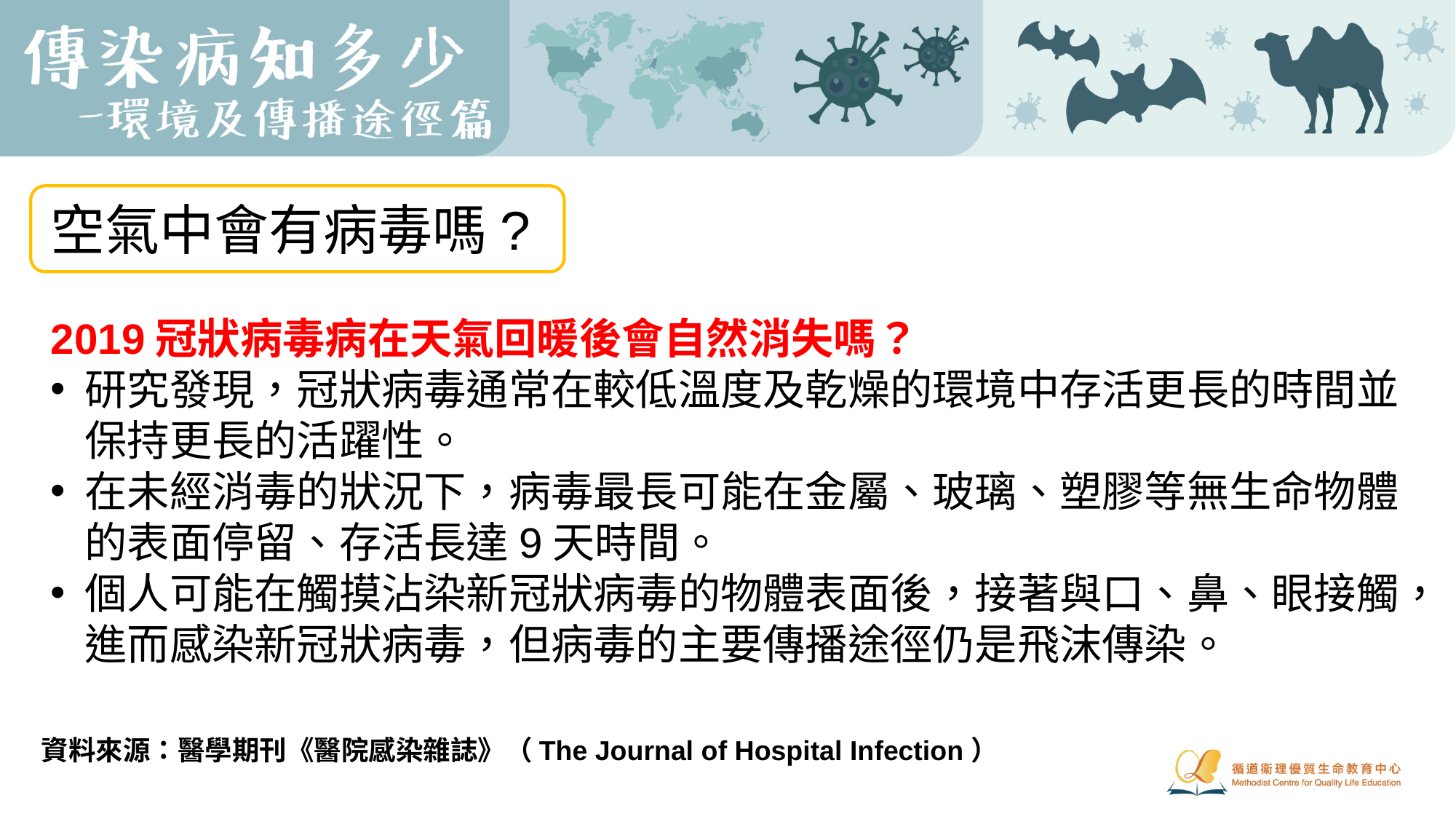

空氣中會有病毒嗎?
2019冠狀病毒病在天氣回暖後會自然消失嗎？
研究發現，冠狀病毒通常在較低溫度及乾燥的環境中存活更長的時間並保持更長的活躍性。
在未經消毒的狀況下，病毒最長可能在金屬、玻璃、塑膠等無生命物體的表面停留、存活長達9天時間。
個人可能在觸摸沾染新冠狀病毒的物體表面後，接著與口、鼻、眼接觸，進而感染新冠狀病毒，但病毒的主要傳播途徑仍是飛沫傳染。
資料來源：醫學期刊《醫院感染雜誌》（The Journal of Hospital Infection）